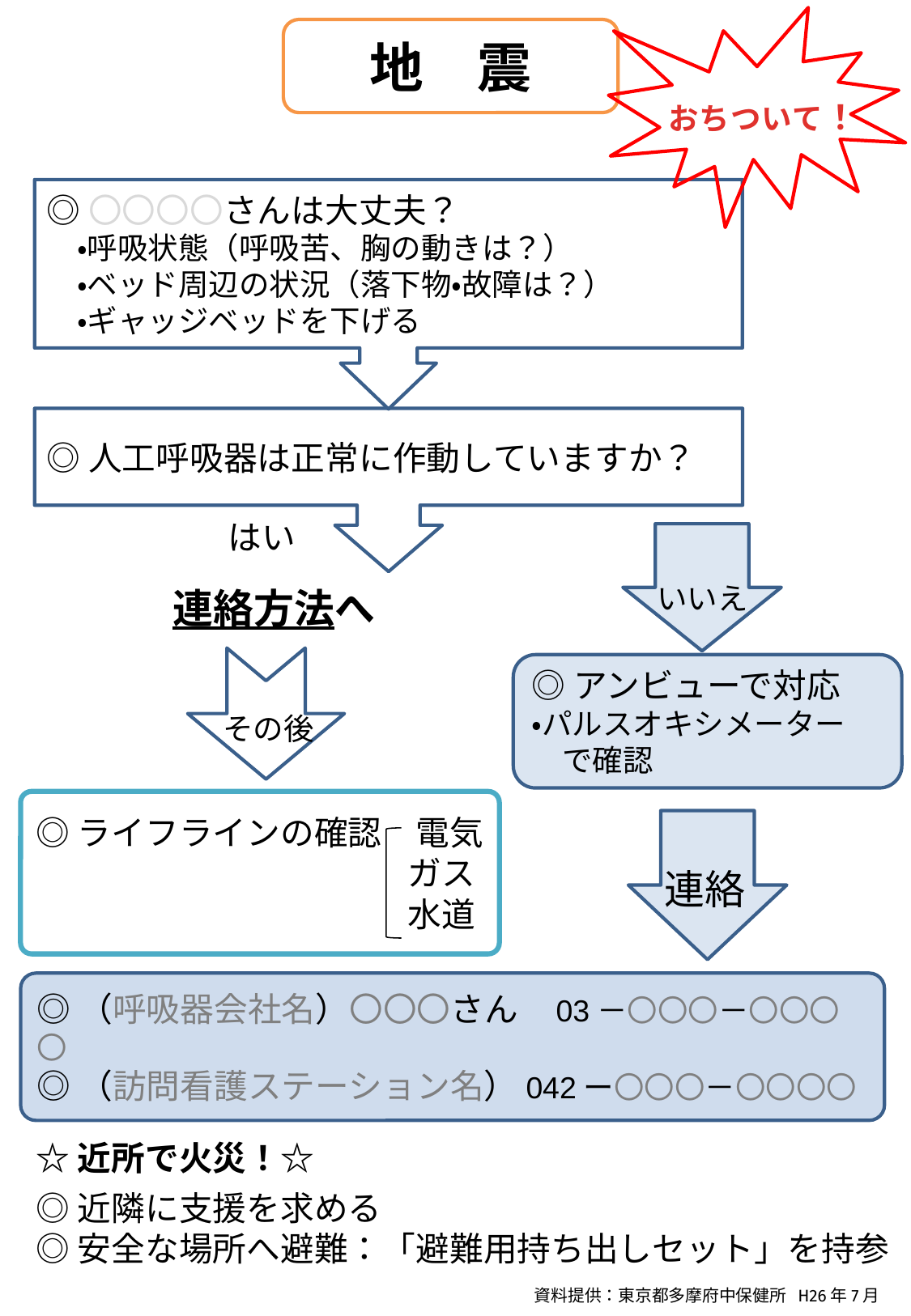

おちついて！
地　震
◎〇〇〇〇さんは大丈夫？
　・呼吸状態（呼吸苦、胸の動きは？）
　・ベッド周辺の状況（落下物・故障は？）
　・ギャッジベッドを下げる
◎人工呼吸器は正常に作動していますか？
はい

いいえ
連絡方法へ

◎アンビューで対応
・パルスオキシメーター
　で確認
その後
◎ライフラインの確認　電気
　　　　　　　　　　　ガス
　　　　　　　　　　　水道

連絡
◎（呼吸器会社名）〇〇〇さん　03－〇〇〇－〇〇〇〇
◎（訪問看護ステーション名）042ー〇〇〇－〇〇〇〇
☆近所で火災！☆
◎近隣に支援を求める
◎安全な場所へ避難：「避難用持ち出しセット」を持参
資料提供：東京都多摩府中保健所  H26年7月